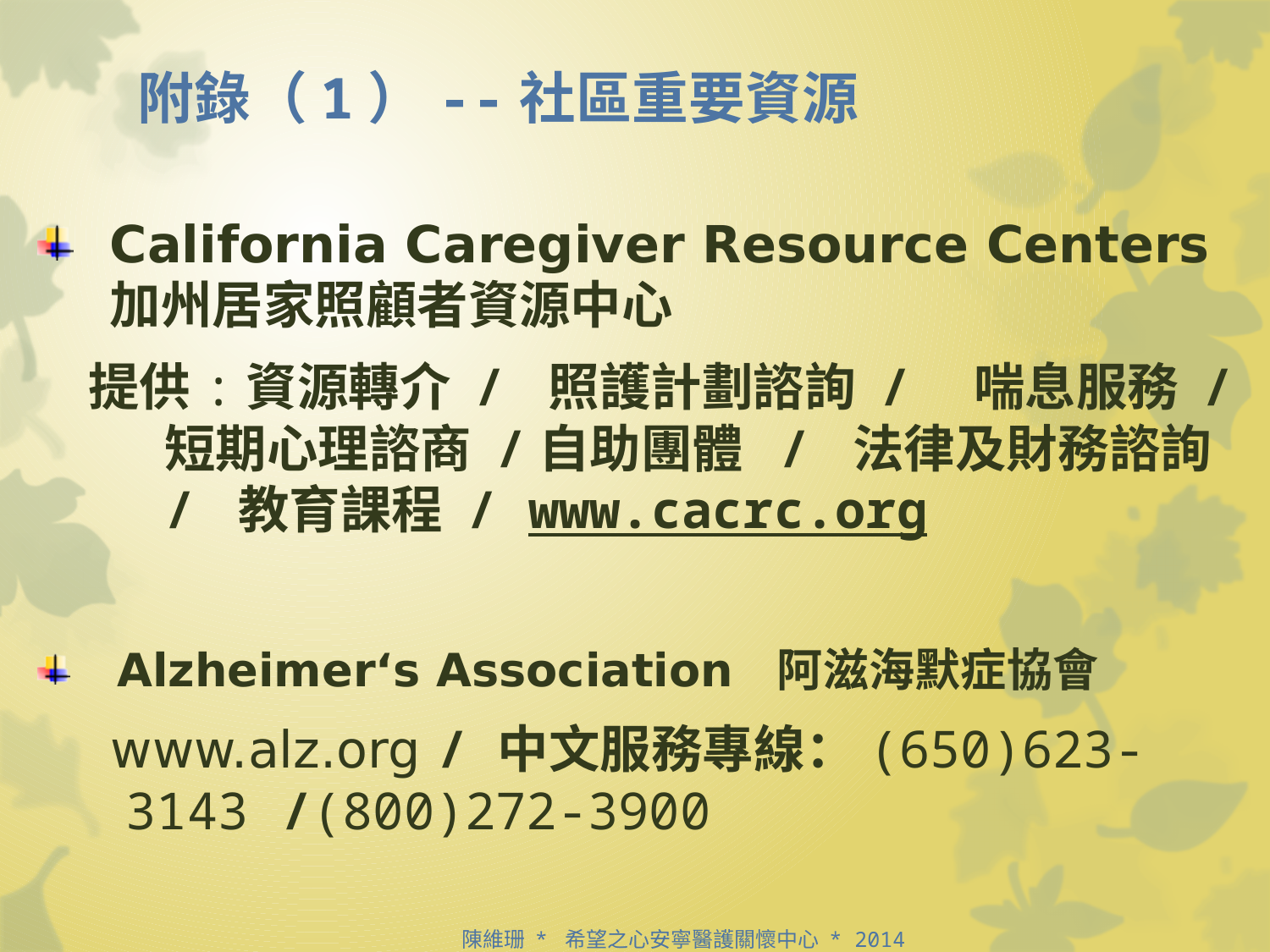

# 附錄（1）--社區重要資源

California Caregiver Resource Centers  加州居家照顧者資源中心
      提供:資源轉介 / 照護計劃諮詢 /　喘息服務 / 短期心理諮商 /自助團體  / 法律及財務諮詢 / 教育課程 / www.cacrc.org

Alzheimer‘s Association  阿滋海默症協會
     www.alz.org / 中文服務專線：(650)623-3143  /(800)272-3900

　　　　　　　　　　　　陳維珊 * 希望之心安寧醫護關懷中心 * 2014